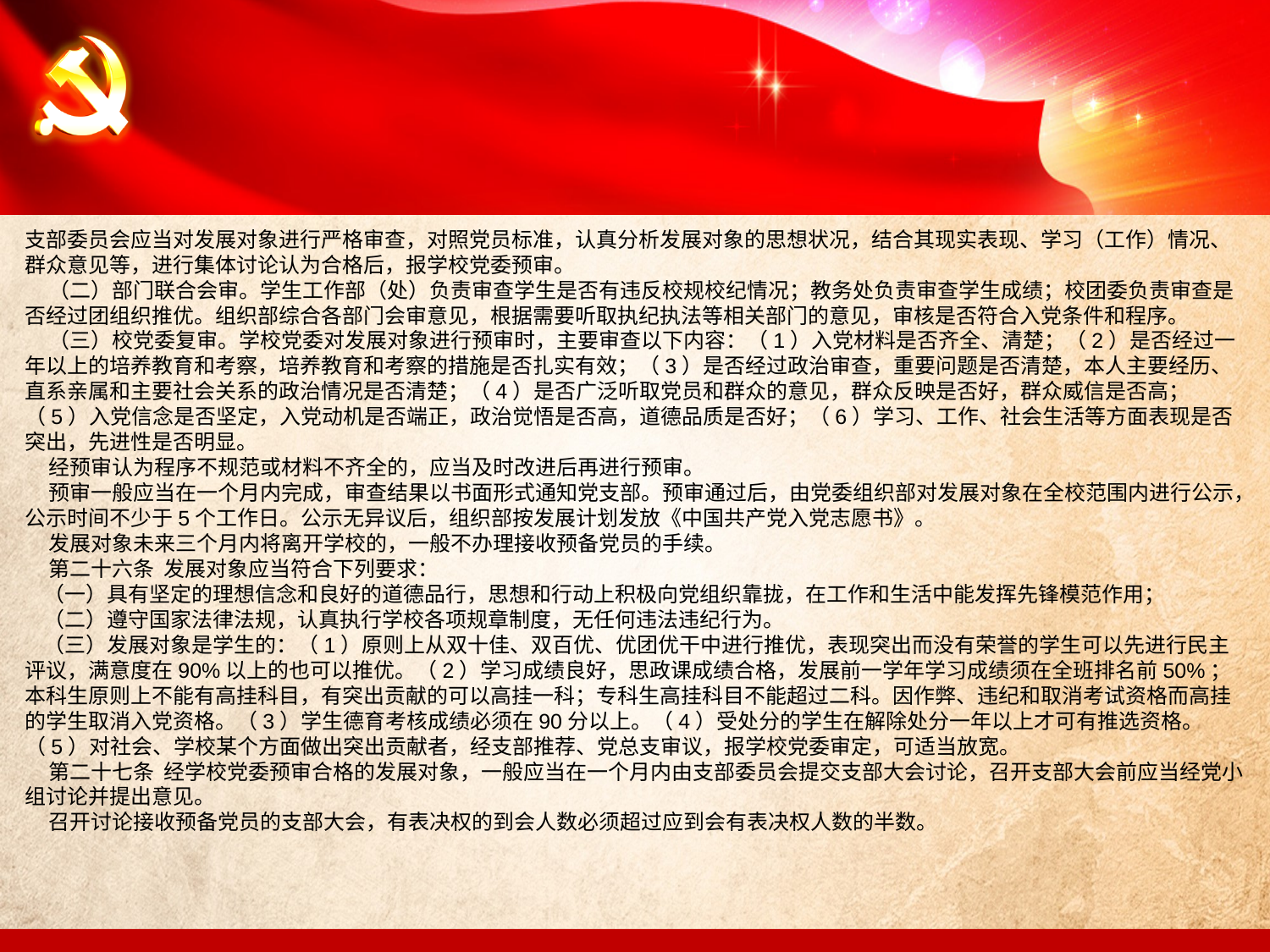

支部委员会应当对发展对象进行严格审查，对照党员标准，认真分析发展对象的思想状况，结合其现实表现、学习（工作）情况、群众意见等，进行集体讨论认为合格后，报学校党委预审。
    （二）部门联合会审。学生工作部（处）负责审查学生是否有违反校规校纪情况；教务处负责审查学生成绩；校团委负责审查是否经过团组织推优。组织部综合各部门会审意见，根据需要听取执纪执法等相关部门的意见，审核是否符合入党条件和程序。
    （三）校党委复审。学校党委对发展对象进行预审时，主要审查以下内容：（1）入党材料是否齐全、清楚；（2）是否经过一年以上的培养教育和考察，培养教育和考察的措施是否扎实有效；（3）是否经过政治审查，重要问题是否清楚，本人主要经历、直系亲属和主要社会关系的政治情况是否清楚；（4）是否广泛听取党员和群众的意见，群众反映是否好，群众威信是否高；（5）入党信念是否坚定，入党动机是否端正，政治觉悟是否高，道德品质是否好；（6）学习、工作、社会生活等方面表现是否突出，先进性是否明显。
    经预审认为程序不规范或材料不齐全的，应当及时改进后再进行预审。
    预审一般应当在一个月内完成，审查结果以书面形式通知党支部。预审通过后，由党委组织部对发展对象在全校范围内进行公示，公示时间不少于5个工作日。公示无异议后，组织部按发展计划发放《中国共产党入党志愿书》。
    发展对象未来三个月内将离开学校的，一般不办理接收预备党员的手续。
    第二十六条  发展对象应当符合下列要求：
   （一）具有坚定的理想信念和良好的道德品行，思想和行动上积极向党组织靠拢，在工作和生活中能发挥先锋模范作用；
   （二）遵守国家法律法规，认真执行学校各项规章制度，无任何违法违纪行为。
   （三）发展对象是学生的：（1）原则上从双十佳、双百优、优团优干中进行推优，表现突出而没有荣誉的学生可以先进行民主评议，满意度在90%以上的也可以推优。（2）学习成绩良好，思政课成绩合格，发展前一学年学习成绩须在全班排名前50%；本科生原则上不能有高挂科目，有突出贡献的可以高挂一科；专科生高挂科目不能超过二科。因作弊、违纪和取消考试资格而高挂的学生取消入党资格。（3）学生德育考核成绩必须在90分以上。（4）受处分的学生在解除处分一年以上才可有推选资格。（5）对社会、学校某个方面做出突出贡献者，经支部推荐、党总支审议，报学校党委审定，可适当放宽。
    第二十七条  经学校党委预审合格的发展对象，一般应当在一个月内由支部委员会提交支部大会讨论，召开支部大会前应当经党小组讨论并提出意见。
    召开讨论接收预备党员的支部大会，有表决权的到会人数必须超过应到会有表决权人数的半数。